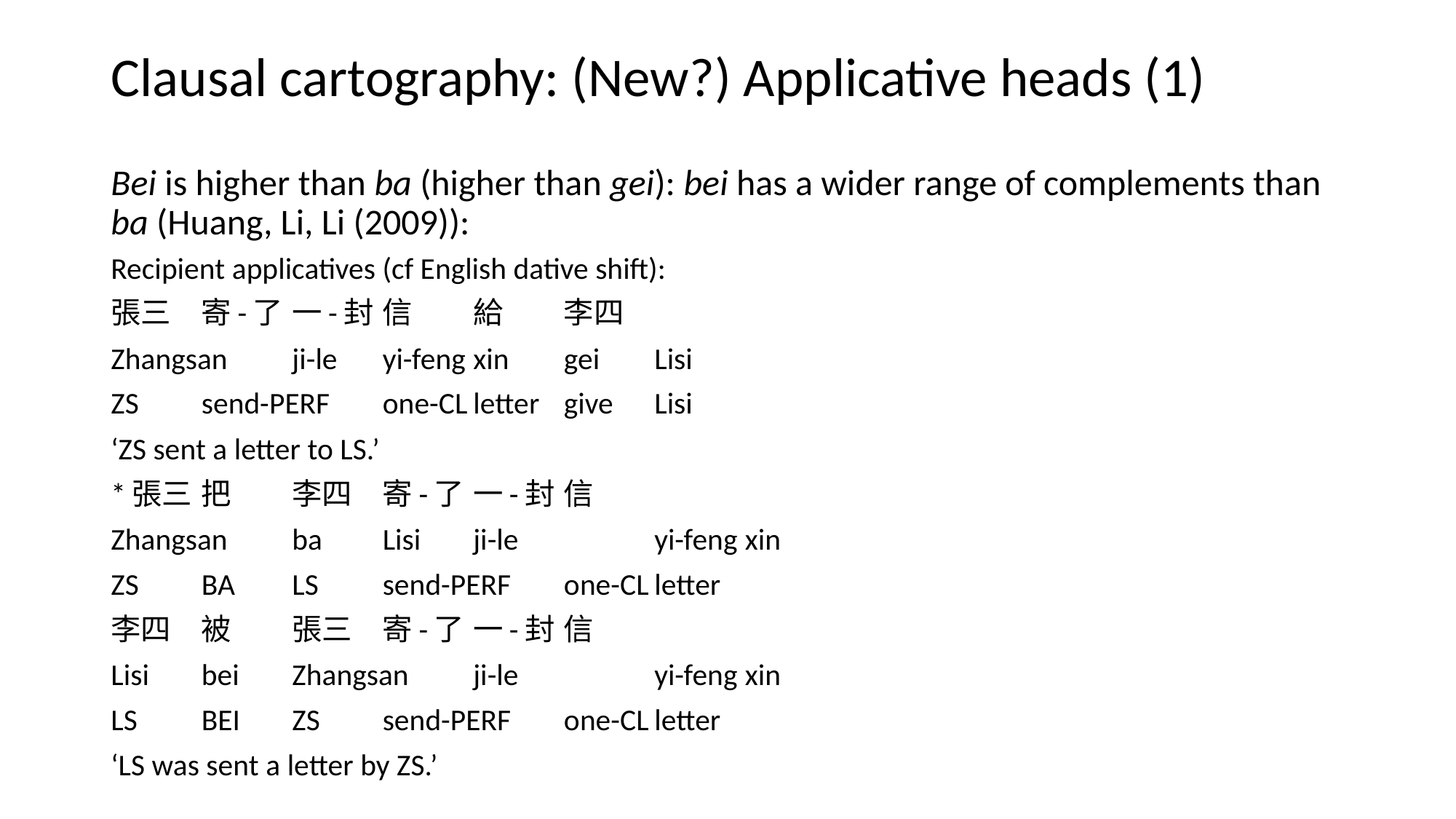

# Clausal cartography: (New?) Applicative heads (1)
Bei is higher than ba (higher than gei): bei has a wider range of complements than ba (Huang, Li, Li (2009)):
Recipient applicatives (cf English dative shift):
張三		寄-了		一-封	信	給	李四
Zhangsan	ji-le		yi-feng	xin	gei	Lisi
ZS		send-PERF	one-CL	letter	give	Lisi
‘ZS sent a letter to LS.’
*張三		把	李四	寄-了		一-封	信
Zhangsan	ba	Lisi	ji-le		yi-feng	xin
ZS		BA	LS	send-PERF	one-CL	letter
李四	被	張三		寄-了		一-封	信
Lisi	bei	Zhangsan	ji-le		yi-feng	xin
LS	BEI	ZS		send-PERF	one-CL	letter
‘LS was sent a letter by ZS.’